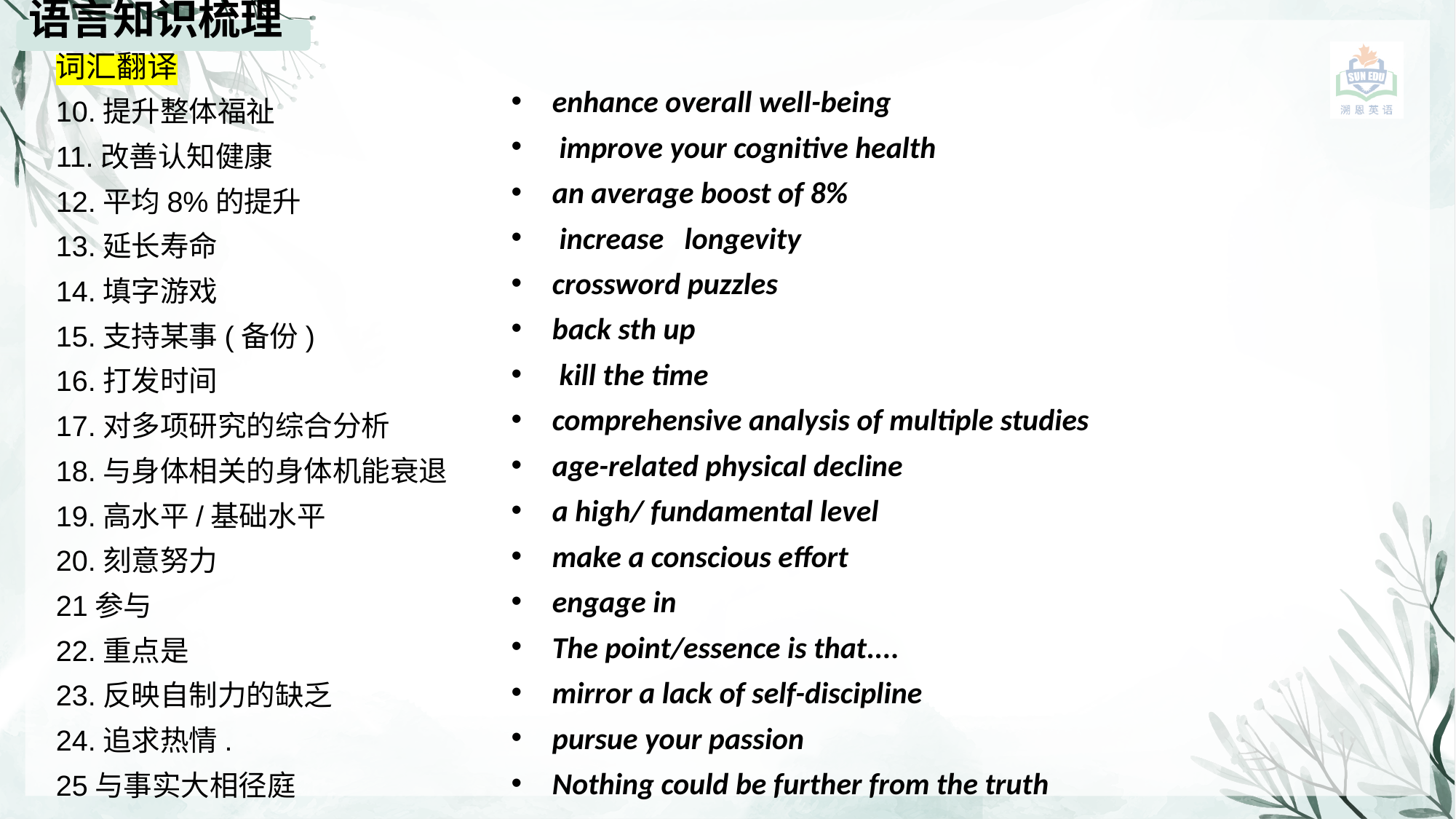

语言知识梳理

词汇翻译
enhance overall well-being
 improve your cognitive health
an average boost of 8%
 increase   longevity
crossword puzzles
back sth up
 kill the time
comprehensive analysis of multiple studies
age-related physical decline
a high/ fundamental level
make a conscious effort
engage in
The point/essence is that....
mirror a lack of self-discipline
pursue your passion
Nothing could be further from the truth
10.提升整体福祉
11.改善认知健康
12.平均8%的提升
13.延长寿命
14.填字游戏
15.支持某事(备份)
16.打发时间
17.对多项研究的综合分析
18.与身体相关的身体机能衰退
19.高水平/基础水平
20.刻意努力
21参与
22.重点是
23.反映自制力的缺乏
24.追求热情.
25与事实大相径庭